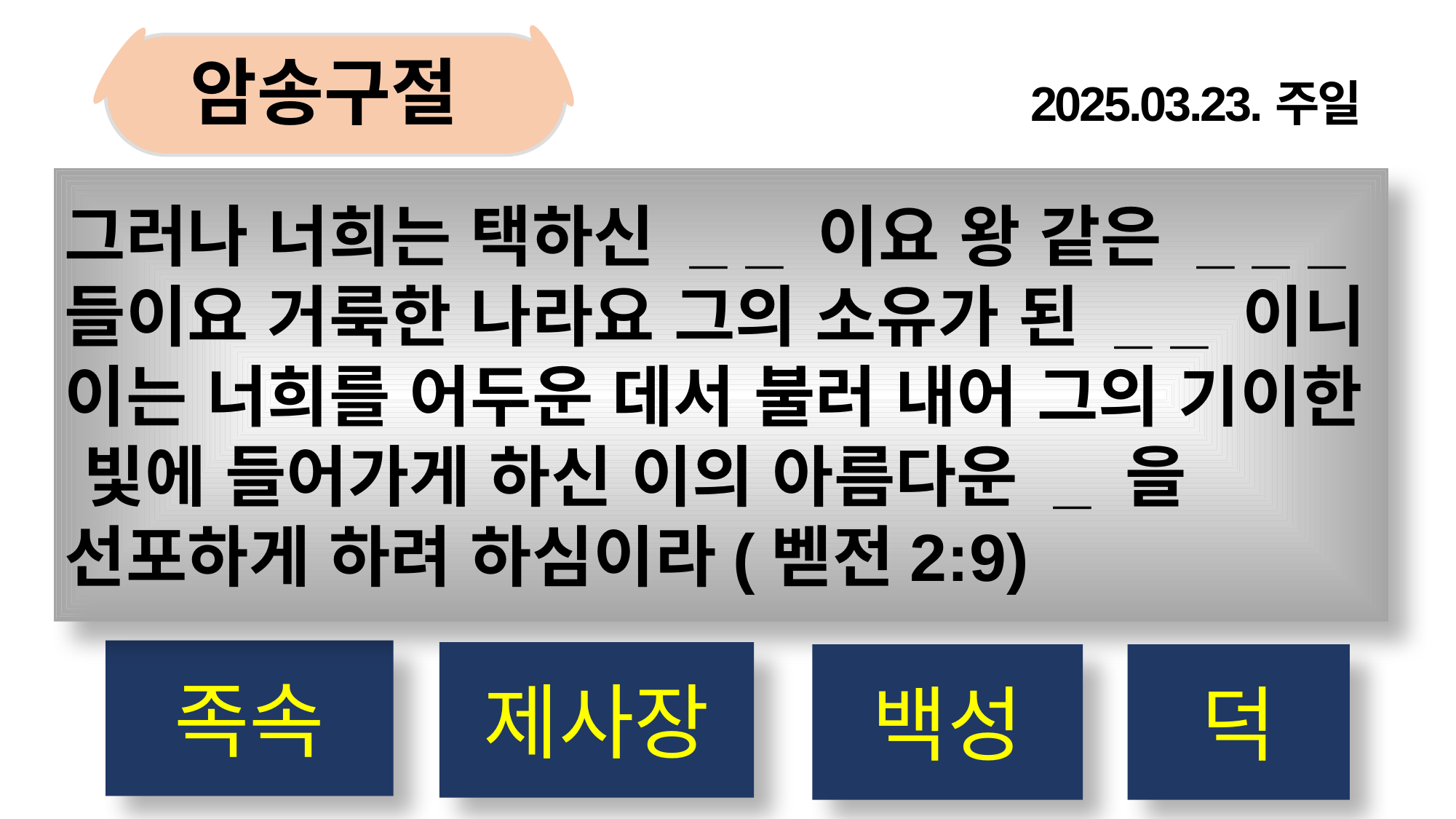

암송구절
2025.03.23.주일
그러나 너희는 택하신 _ _ 이요 왕 같은 _ _ _ 들이요 거룩한 나라요 그의 소유가 된 _ _ 이니 이는 너희를 어두운 데서 불러 내어 그의 기이한 빛에 들어가게 하신 이의 아름다운 _ 을 선포하게 하려 하심이라(벧전2:9)
족속
제사장
백성
덕